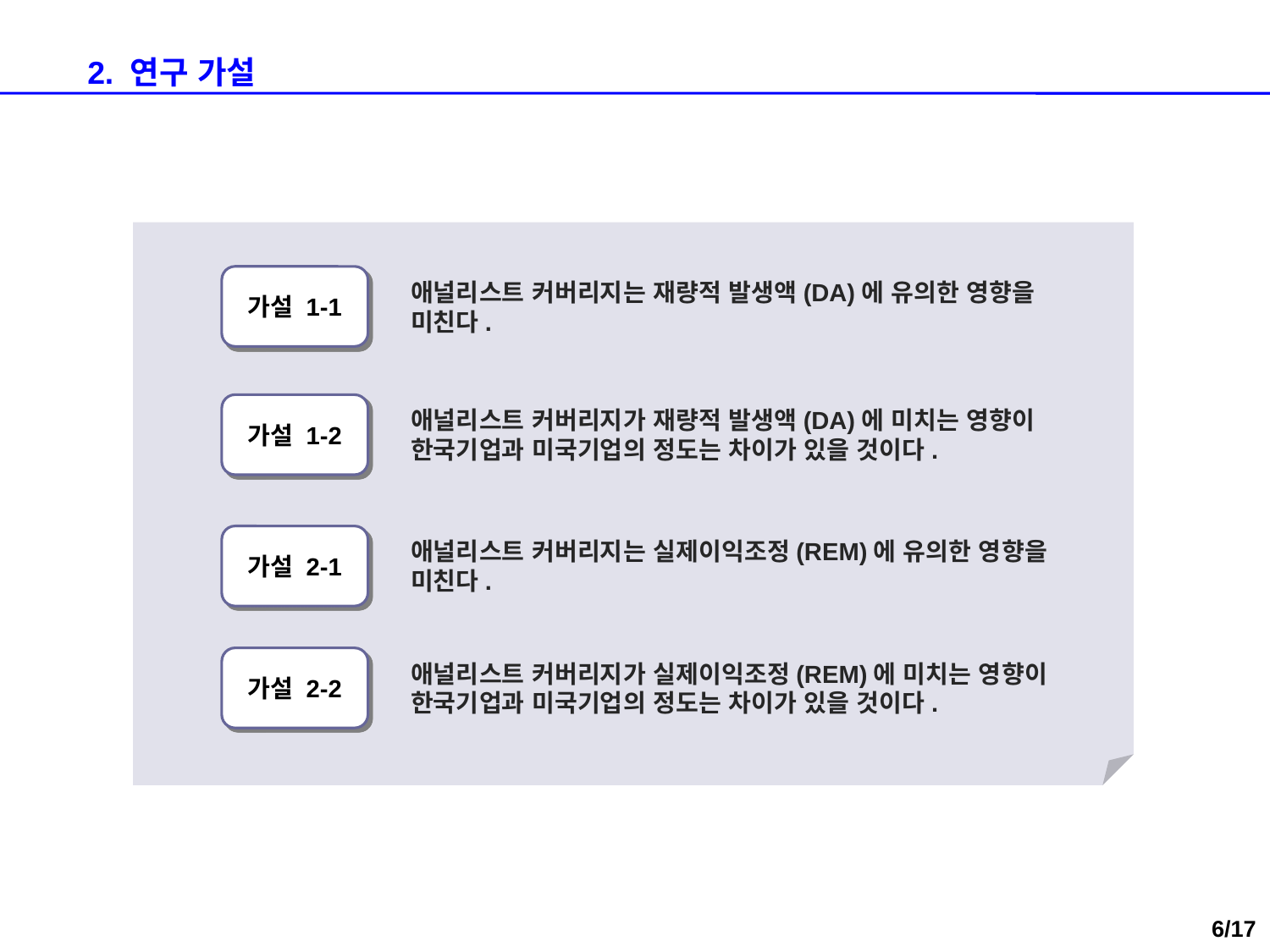

2. 연구 가설

가설 1-1
애널리스트 커버리지는 재량적 발생액(DA)에 유의한 영향을 미친다.
가설 1-2
애널리스트 커버리지가 재량적 발생액(DA)에 미치는 영향이 한국기업과 미국기업의 정도는 차이가 있을 것이다.
가설 2-1
애널리스트 커버리지는 실제이익조정(REM)에 유의한 영향을 미친다.
가설 2-2
애널리스트 커버리지가 실제이익조정(REM)에 미치는 영향이 한국기업과 미국기업의 정도는 차이가 있을 것이다.
6/17